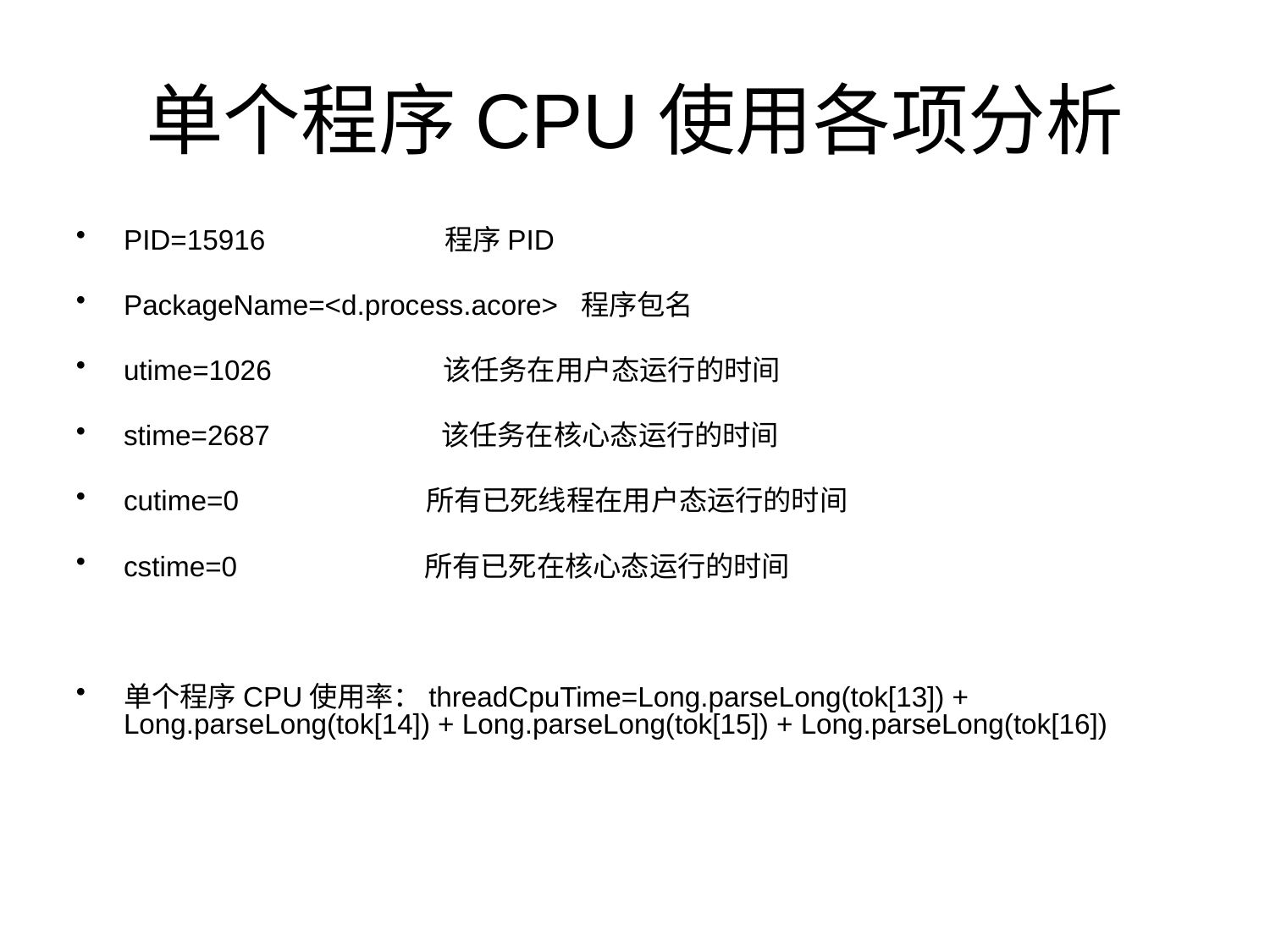

# 单个程序CPU使用各项分析
PID=15916                      程序PID

PackageName=<d.process.acore>  程序包名

utime=1026                     该任务在用户态运行的时间

stime=2687                     该任务在核心态运行的时间

cutime=0                       所有已死线程在用户态运行的时间

cstime=0                       所有已死在核心态运行的时间

单个程序CPU使用率：threadCpuTime=Long.parseLong(tok[13]) + Long.parseLong(tok[14]) + Long.parseLong(tok[15]) + Long.parseLong(tok[16])